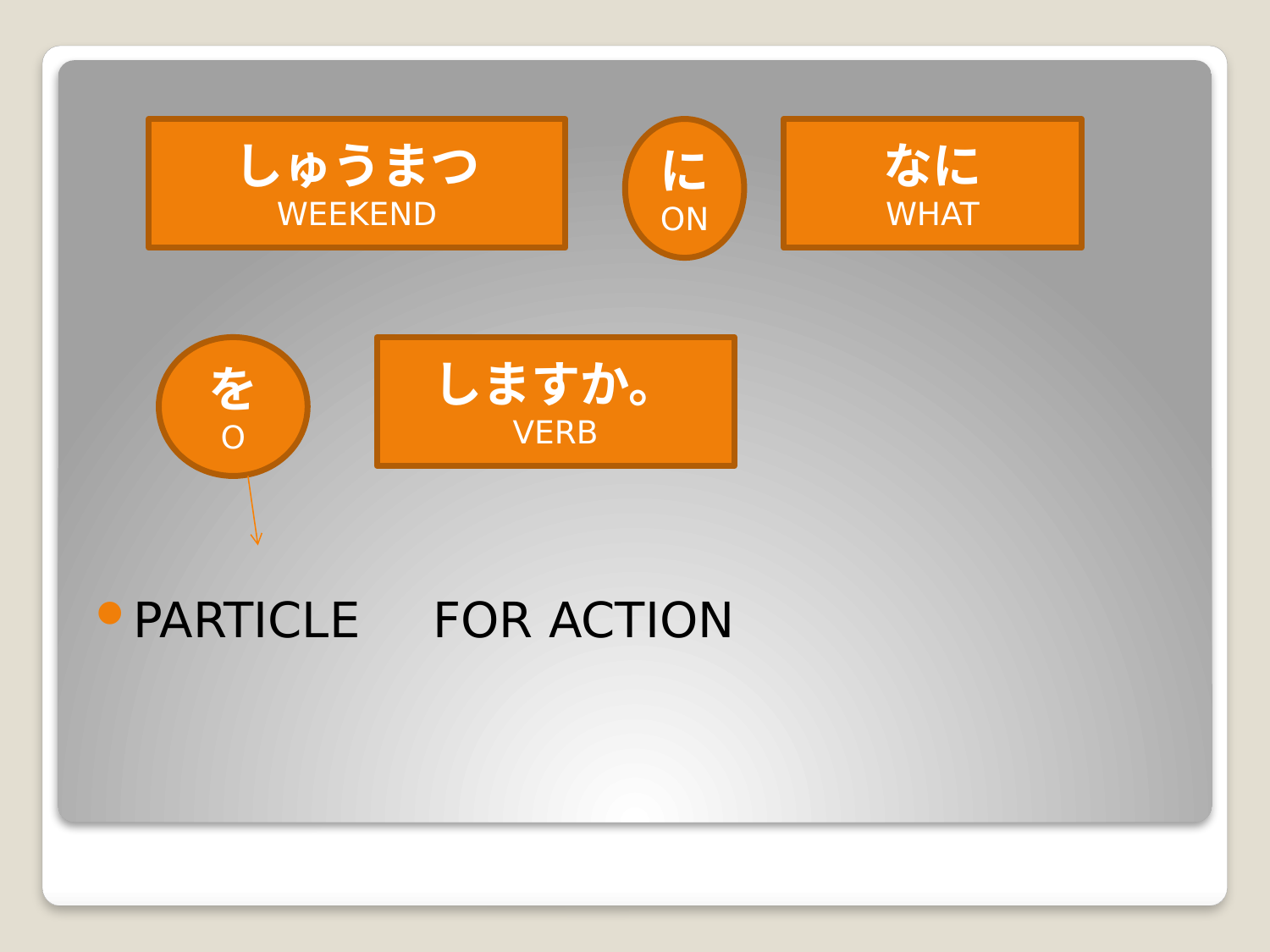

PARTICLE　FOR ACTION
しゅうまつ
WEEKEND
に
ON
なに
WHAT
を
O
しますか。
VERB
#